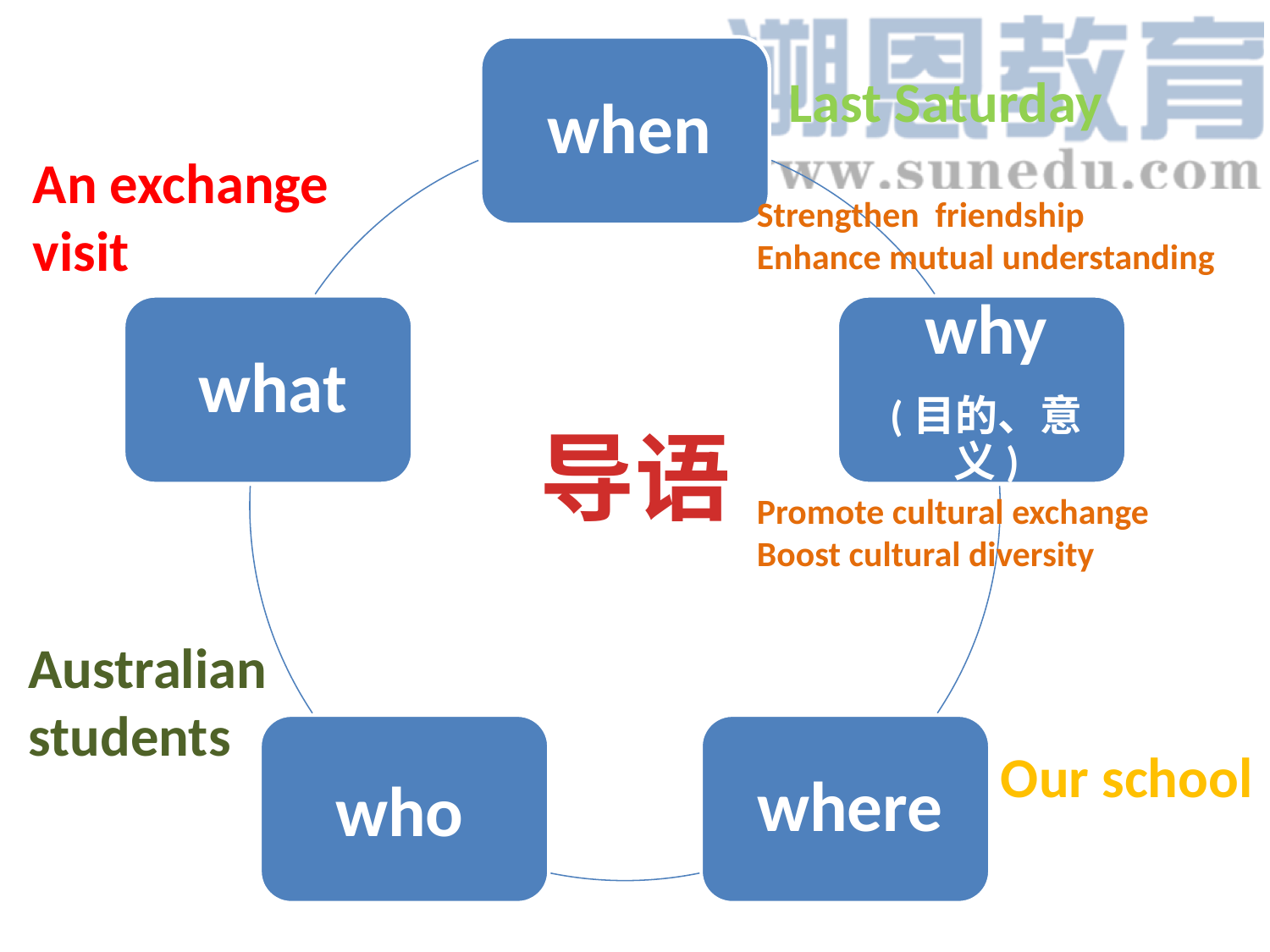

when
why
(目的、意义)
where
who
what
Last Saturday
An exchange
visit
Strengthen  friendship
Enhance mutual understanding

Promote cultural exchange
Boost cultural diversity
导语
Australian
students
Our school